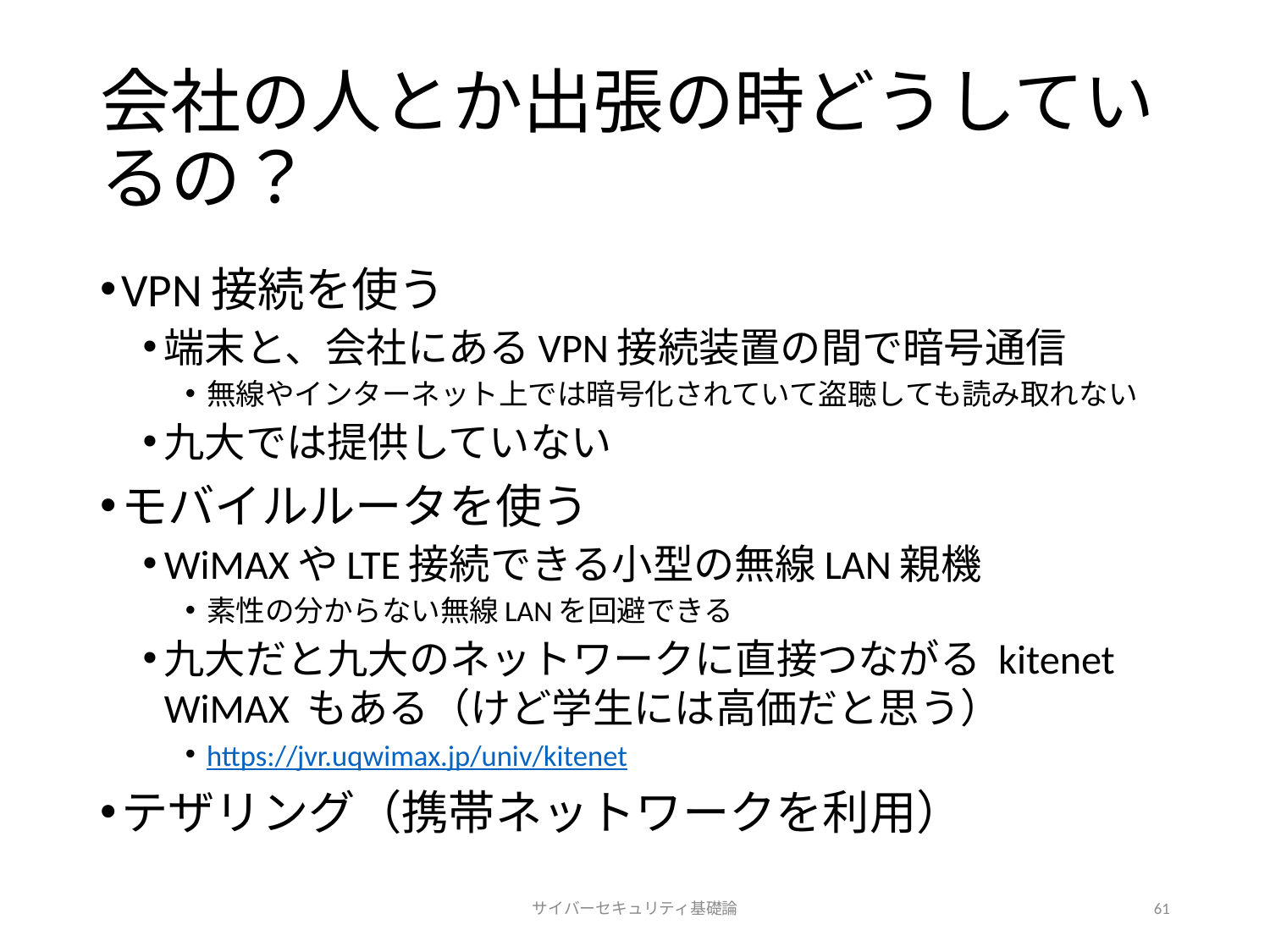

# 会社の人とか出張の時どうしているの？
VPN接続を使う
端末と、会社にあるVPN接続装置の間で暗号通信
無線やインターネット上では暗号化されていて盗聴しても読み取れない
九大では提供していない
モバイルルータを使う
WiMAXやLTE接続できる小型の無線LAN親機
素性の分からない無線LANを回避できる
九大だと九大のネットワークに直接つながる kitenet WiMAX もある（けど学生には高価だと思う）
https://jvr.uqwimax.jp/univ/kitenet
テザリング（携帯ネットワークを利用）
サイバーセキュリティ基礎論
61